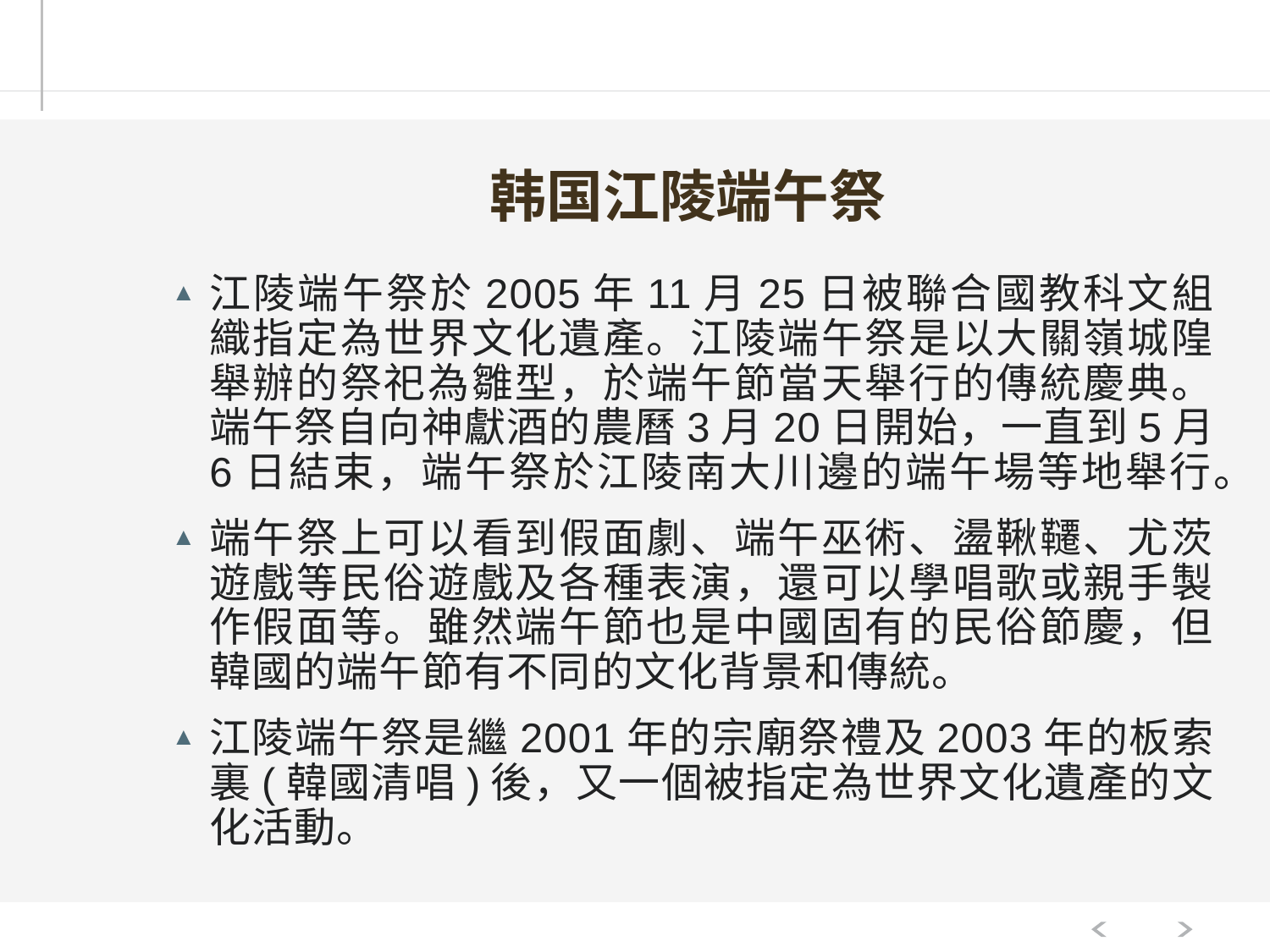

# 韩国江陵端午祭
江陵端午祭於2005年11月25日被聯合國教科文組織指定為世界文化遺產。江陵端午祭是以大關嶺城隍舉辦的祭祀為雛型，於端午節當天舉行的傳統慶典。端午祭自向神獻酒的農曆3月20日開始，一直到5月6日結束，端午祭於江陵南大川邊的端午場等地舉行。
端午祭上可以看到假面劇、端午巫術、盪鞦韆、尤茨遊戲等民俗遊戲及各種表演，還可以學唱歌或親手製作假面等。雖然端午節也是中國固有的民俗節慶，但韓國的端午節有不同的文化背景和傳統。
江陵端午祭是繼2001年的宗廟祭禮及2003年的板索裏(韓國清唱)後，又一個被指定為世界文化遺產的文化活動。